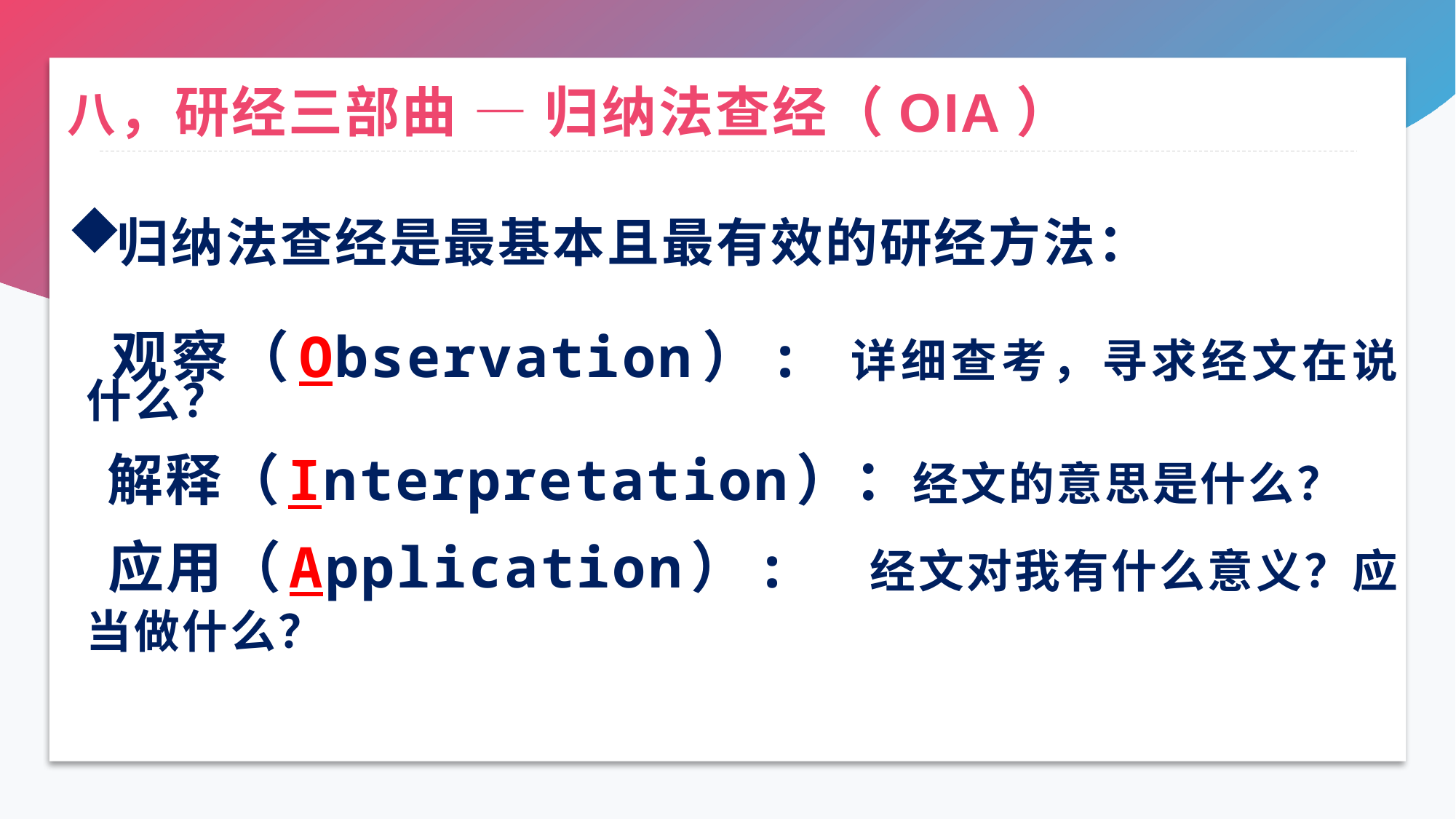

# 八，研经三部曲 — 归纳法查经（OIA）
 归纳法查经是最基本且最有效的研经方法：

 观察（Observation）: 详细查考，寻求经文在说什么？
 解释（Interpretation）：经文的意思是什么？
 应用（Application）:  经文对我有什么意义？应当做什么？